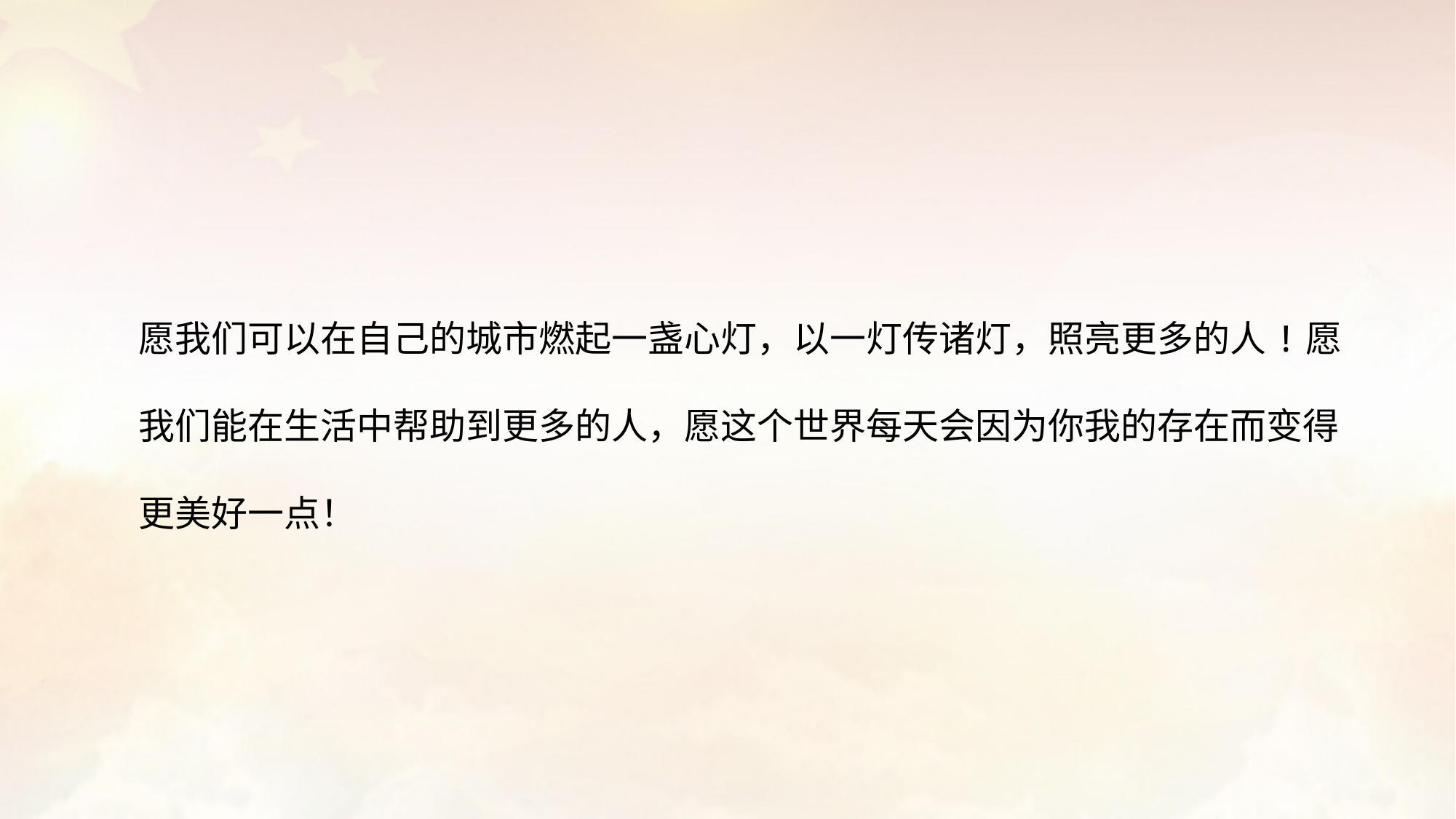

愿我们可以在自己的城市燃起一盏心灯，以一灯传诸灯，照亮更多的人!愿我们能在生活中帮助到更多的人，愿这个世界每天会因为你我的存在而变得更美好一点！